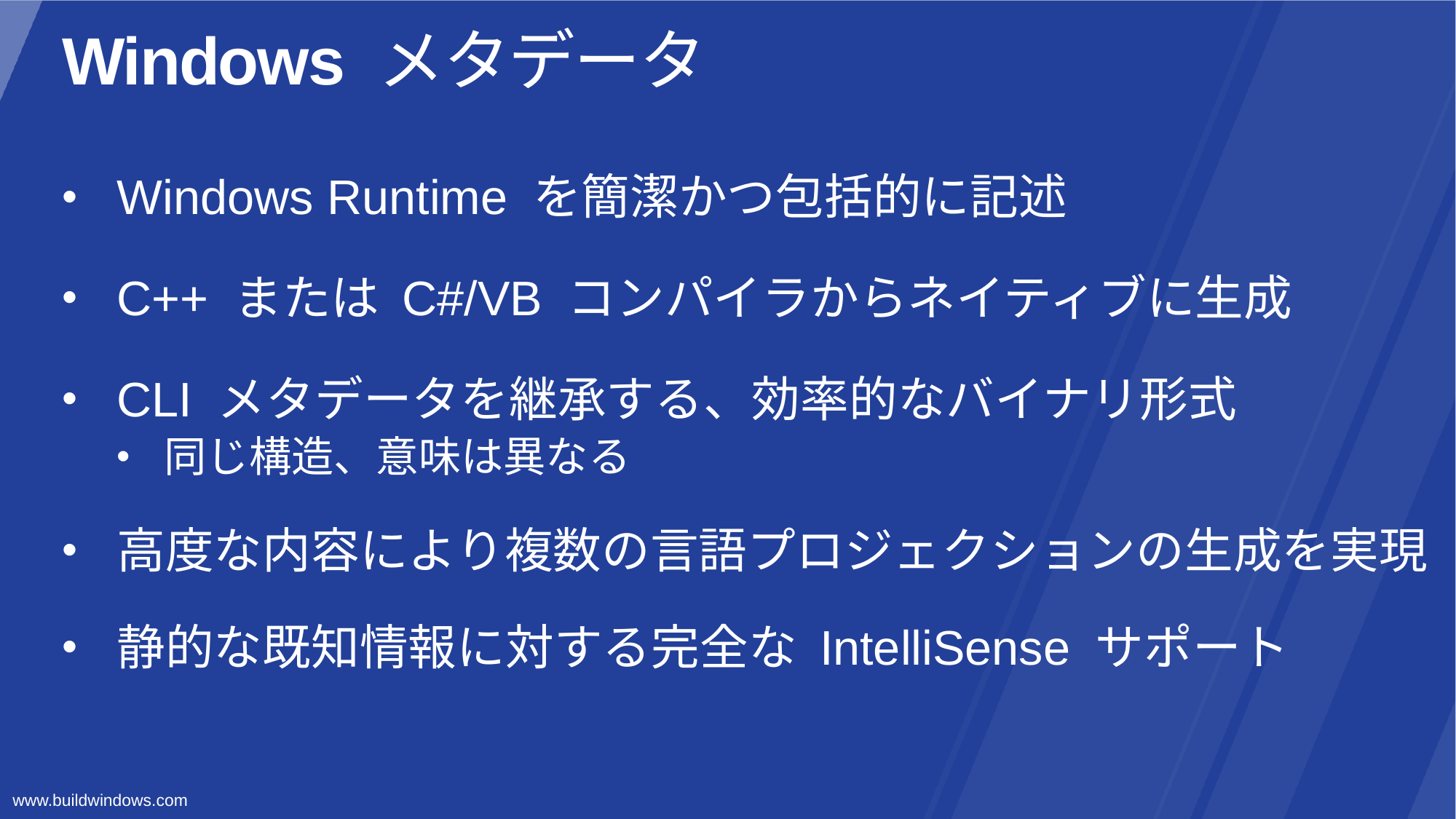

# Windows メタデータ
Windows Runtime を簡潔かつ包括的に記述

C++ または C#/VB コンパイラからネイティブに生成

CLI メタデータを継承する、効率的なバイナリ形式
同じ構造、意味は異なる

高度な内容により複数の言語プロジェクションの生成を実現

静的な既知情報に対する完全な IntelliSense サポート